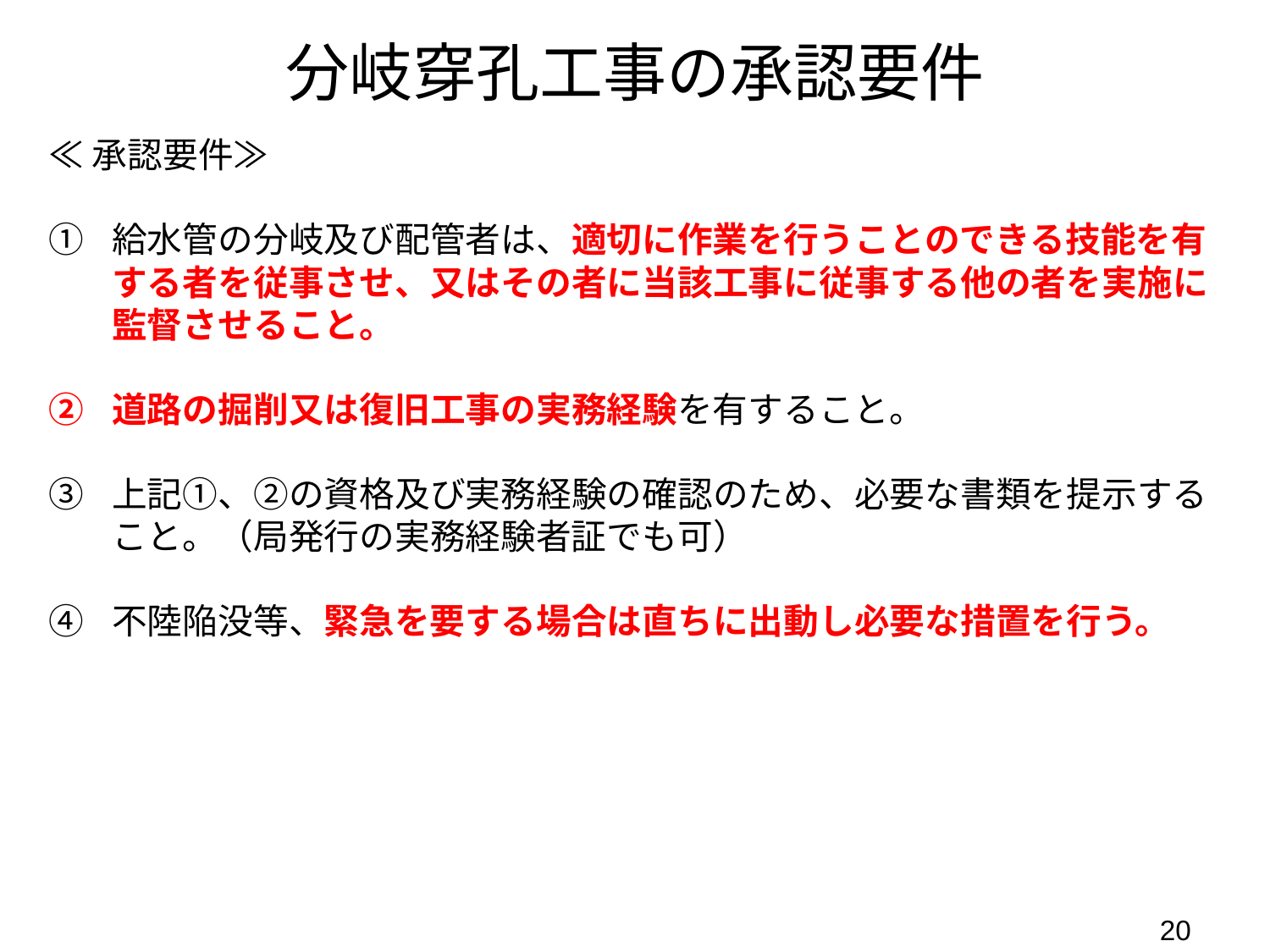

分岐穿孔工事の承認要件
≪承認要件≫

給水管の分岐及び配管者は、適切に作業を行うことのできる技能を有する者を従事させ、又はその者に当該工事に従事する他の者を実施に監督させること。

道路の掘削又は復旧工事の実務経験を有すること。

上記①、②の資格及び実務経験の確認のため、必要な書類を提示すること。（局発行の実務経験者証でも可）

不陸陥没等、緊急を要する場合は直ちに出動し必要な措置を行う。

20